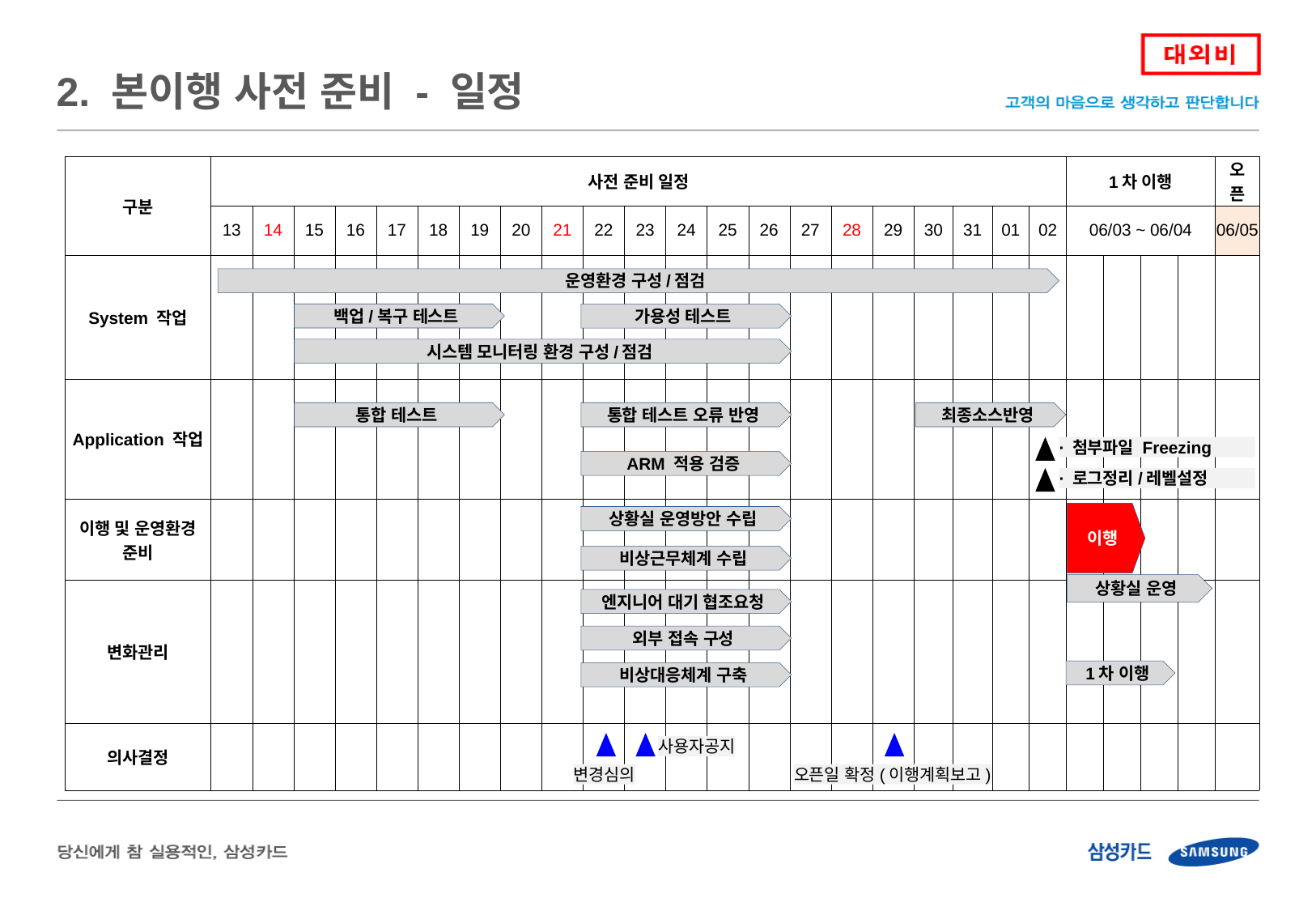

2. 본이행 사전 준비 - 일정
| 구분 | 사전 준비 일정 |  |  |  |  |  |  |  |  |  |  |  |  |  |  |  |  |  |  |  |  | 1차 이행 |  |  |  | 오 픈 |
| --- | --- | --- | --- | --- | --- | --- | --- | --- | --- | --- | --- | --- | --- | --- | --- | --- | --- | --- | --- | --- | --- | --- | --- | --- | --- | --- |
|  | 13 | 14 | 15 | 16 | 17 | 18 | 19 | 20 | 21 | 22 | 23 | 24 | 25 | 26 | 27 | 28 | 29 | 30 | 31 | 01 | 02 | 06/03 ~ 06/04 |  |  |  | 06/05 |
| System 작업 |  |  |  |  |  |  |  |  |  |  |  |  |  |  |  |  |  |  |  |  |  |  |  |  |  |  |
| Application 작업 |  |  |  |  |  |  |  |  |  |  |  |  |  |  |  |  |  |  |  |  |  |  |  |  |  |  |
| 이행 및 운영환경 준비 |  |  |  |  |  |  |  |  |  |  |  |  |  |  |  |  |  |  |  |  |  |  |  |  |  |  |
| 변화관리 |  |  |  |  |  |  |  |  |  |  |  |  |  |  |  |  |  |  |  |  |  |  |  |  |  |  |
| 의사결정 |  |  |  |  |  |  |  |  |  |  |  |  |  |  |  |  |  |  |  |  |  |  |  |  |  |  |
운영환경 구성/점검
백업/복구 테스트
가용성 테스트
시스템 모니터링 환경 구성/점검
통합 테스트
통합 테스트 오류 반영
최종소스반영
∙ 첨부파일 Freezing

ARM 적용 검증
∙ 로그정리/레벨설정

이행
상황실 운영방안 수립
비상근무체계 수립
상황실 운영
엔지니어 대기 협조요청
외부 접속 구성
1차 이행
비상대응체계 구축

사용자공지
변경심의
오픈일 확정(이행계획보고)